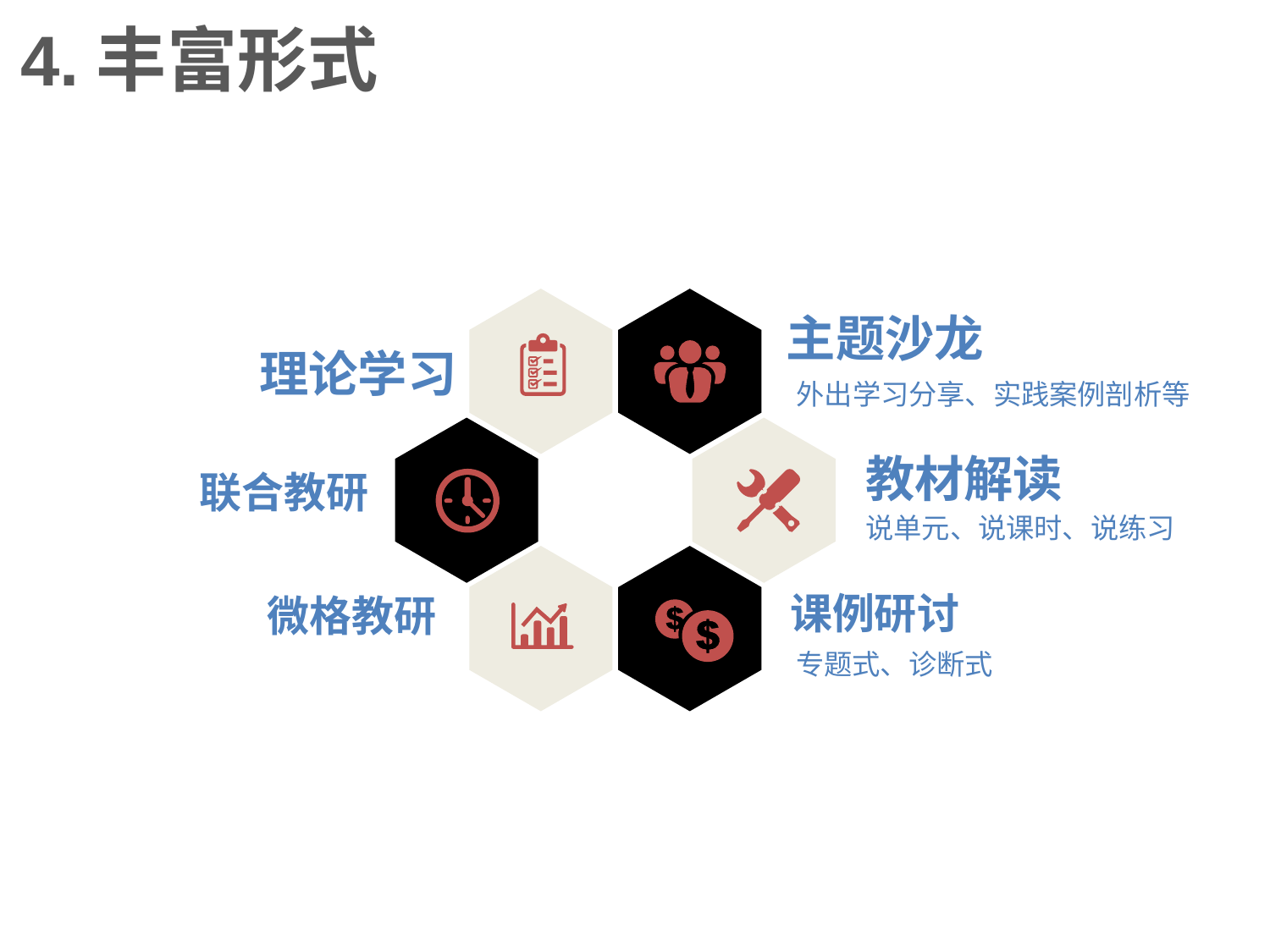

4.丰富形式

主题沙龙

理论学习

外出学习分享、实践案例剖析等

教材解读
联合教研

说单元、说课时、说练习

课例研讨
微格教研

专题式、诊断式